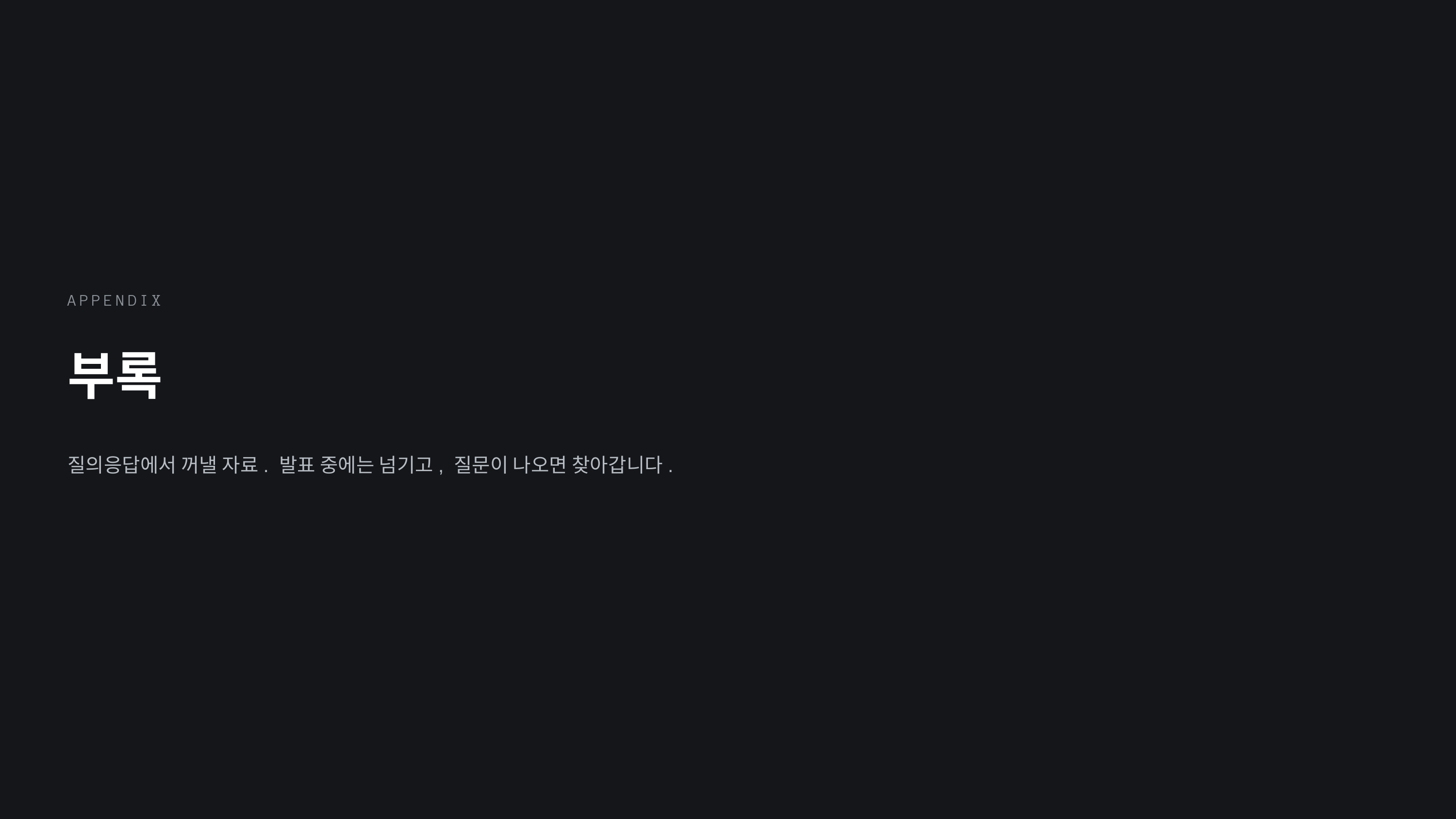

APPENDIX

부록

질의응답에서 꺼낼 자료. 발표 중에는 넘기고, 질문이 나오면 찾아갑니다.